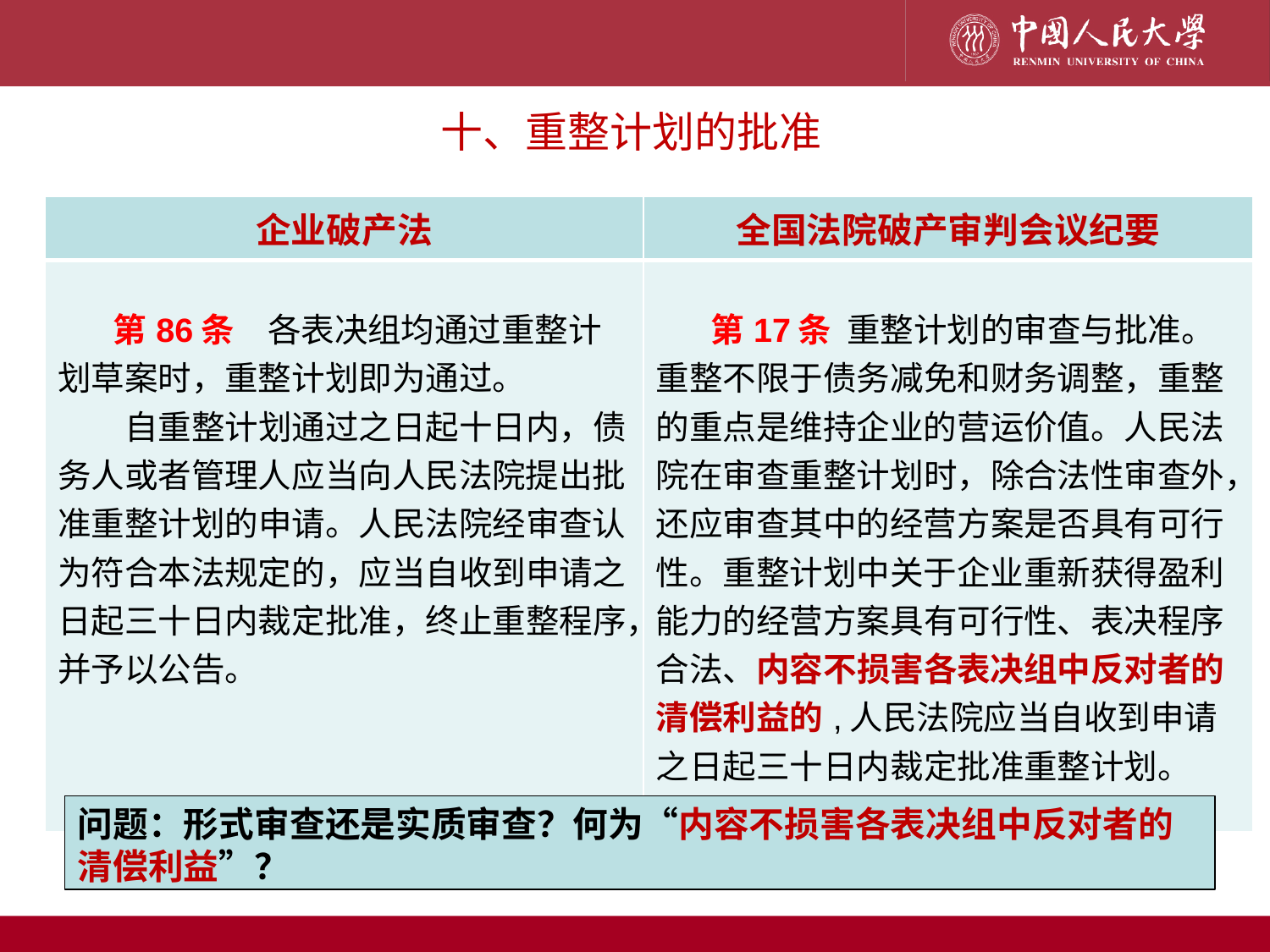

十、重整计划的批准
| 企业破产法 | 全国法院破产审判会议纪要 |
| --- | --- |
| 第86条　各表决组均通过重整计划草案时，重整计划即为通过。 　　自重整计划通过之日起十日内，债务人或者管理人应当向人民法院提出批准重整计划的申请。人民法院经审查认为符合本法规定的，应当自收到申请之日起三十日内裁定批准，终止重整程序，并予以公告。 | 第17条 重整计划的审查与批准。重整不限于债务减免和财务调整，重整的重点是维持企业的营运价值。人民法院在审查重整计划时，除合法性审查外，还应审查其中的经营方案是否具有可行性。重整计划中关于企业重新获得盈利能力的经营方案具有可行性、表决程序合法、内容不损害各表决组中反对者的清偿利益的,人民法院应当自收到申请之日起三十日内裁定批准重整计划。 |
问题：形式审查还是实质审查？何为“内容不损害各表决组中反对者的清偿利益”？